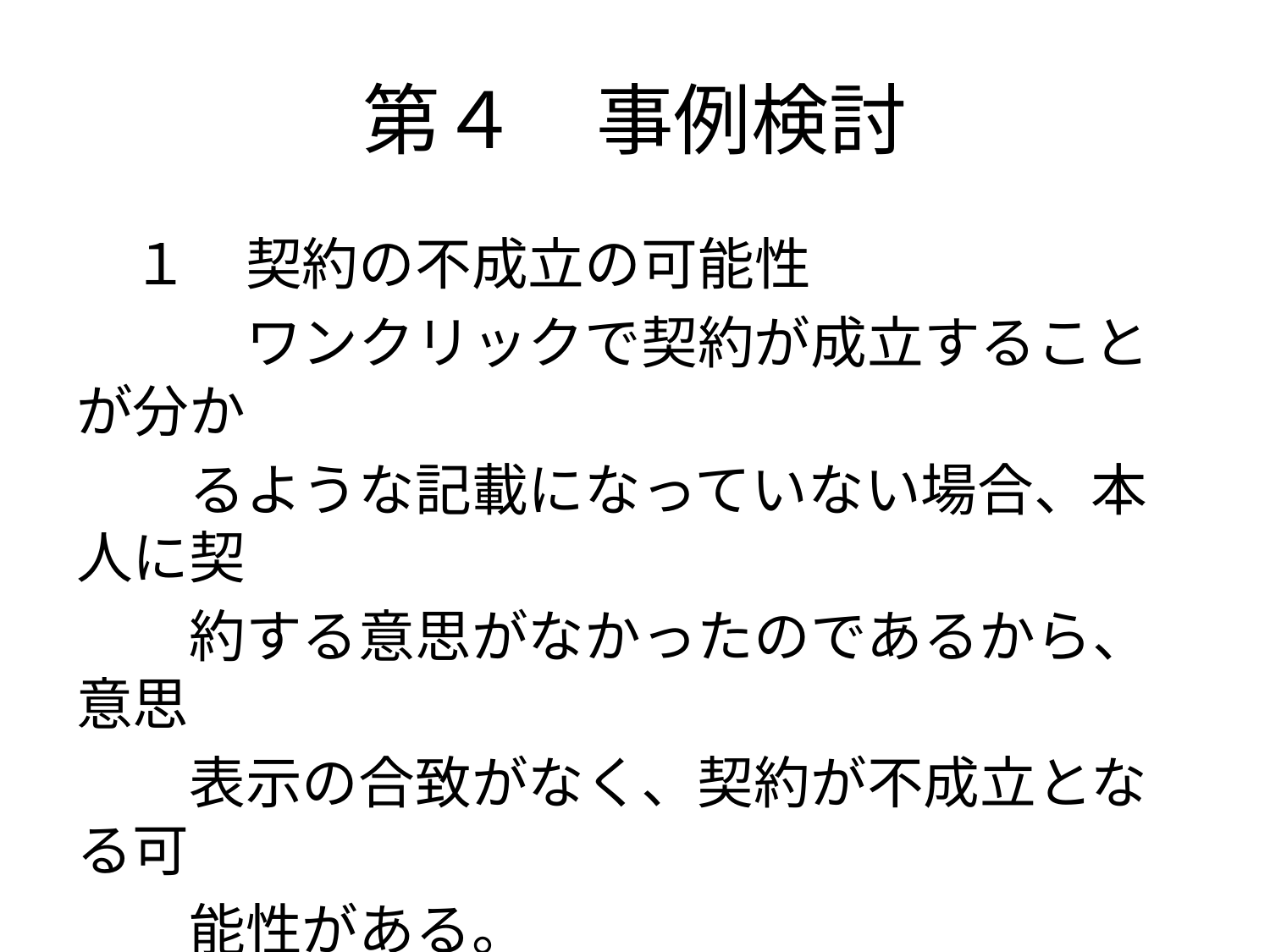

# 第４　事例検討
　１　契約の不成立の可能性
　　　ワンクリックで契約が成立することが分か
　　るような記載になっていない場合、本人に契
　　約する意思がなかったのであるから、意思
　　表示の合致がなく、契約が不成立となる可
　　能性がある。